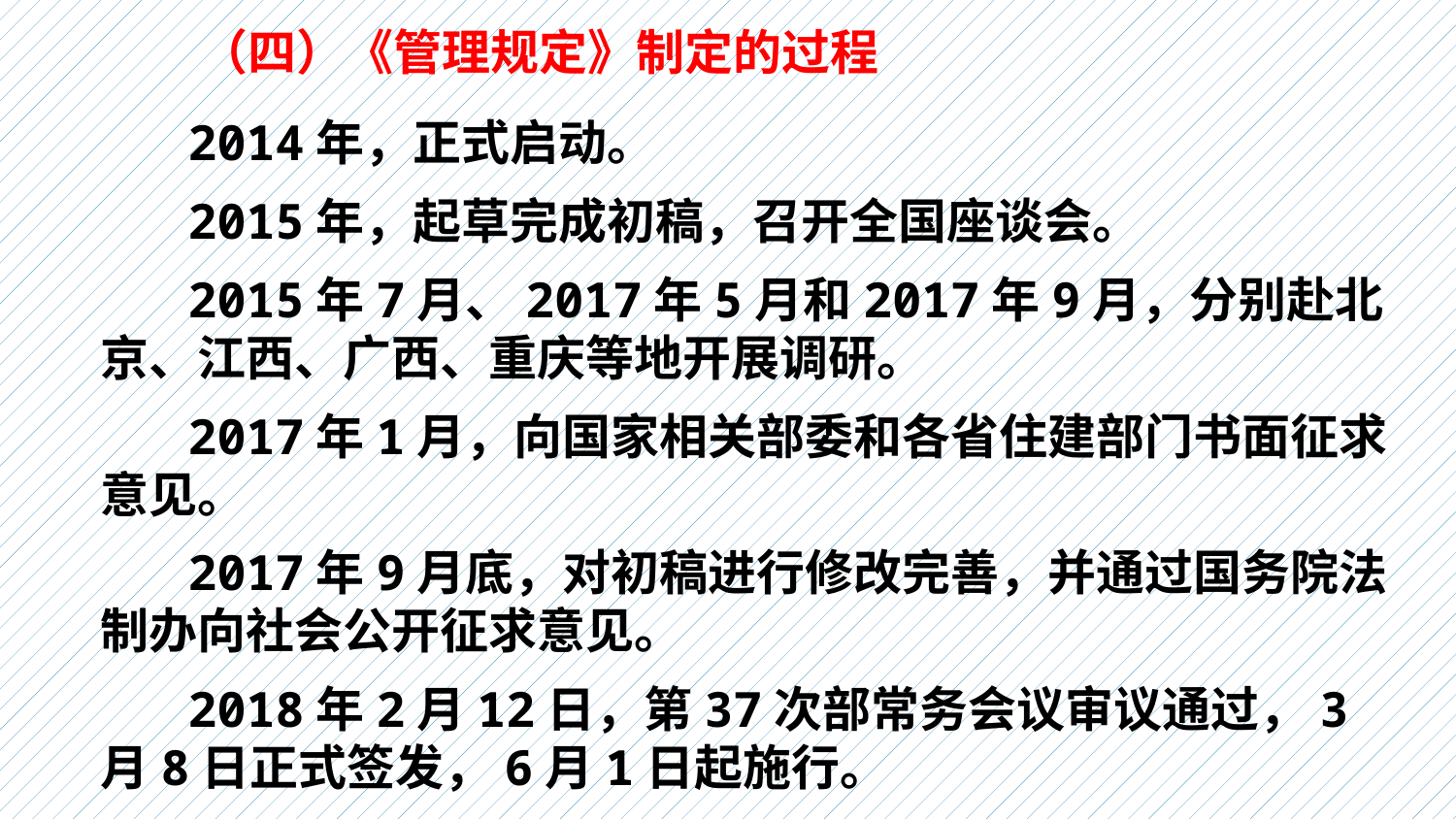

（四）《管理规定》制定的过程
   2014年，正式启动。
   2015年，起草完成初稿，召开全国座谈会。
   2015年7月、2017年5月和2017年9月，分别赴北京、江西、广西、重庆等地开展调研。
   2017年1月，向国家相关部委和各省住建部门书面征求意见。
   2017年9月底，对初稿进行修改完善，并通过国务院法制办向社会公开征求意见。
   2018年2月12日，第37次部常务会议审议通过，3月8日正式签发，6月1日起施行。